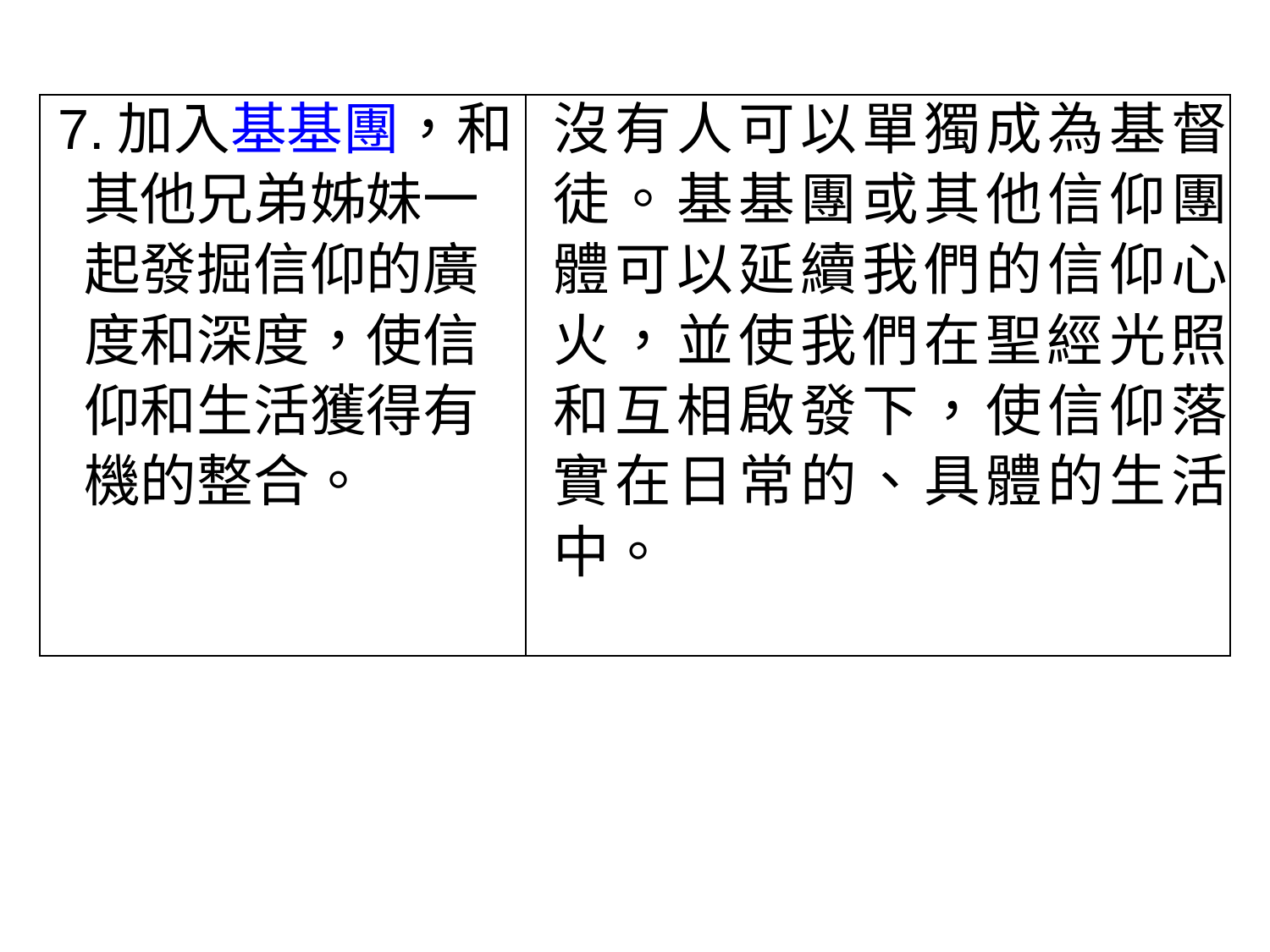

| 7.加入基基團，和 其他兄弟姊妹一 起發掘信仰的廣 度和深度，使信 仰和生活獲得有 機的整合。 | 沒有人可以單獨成為基督徒。基基團或其他信仰團體可以延續我們的信仰心火，並使我們在聖經光照和互相啟發下，使信仰落實在日常的、具體的生活中。 |
| --- | --- |